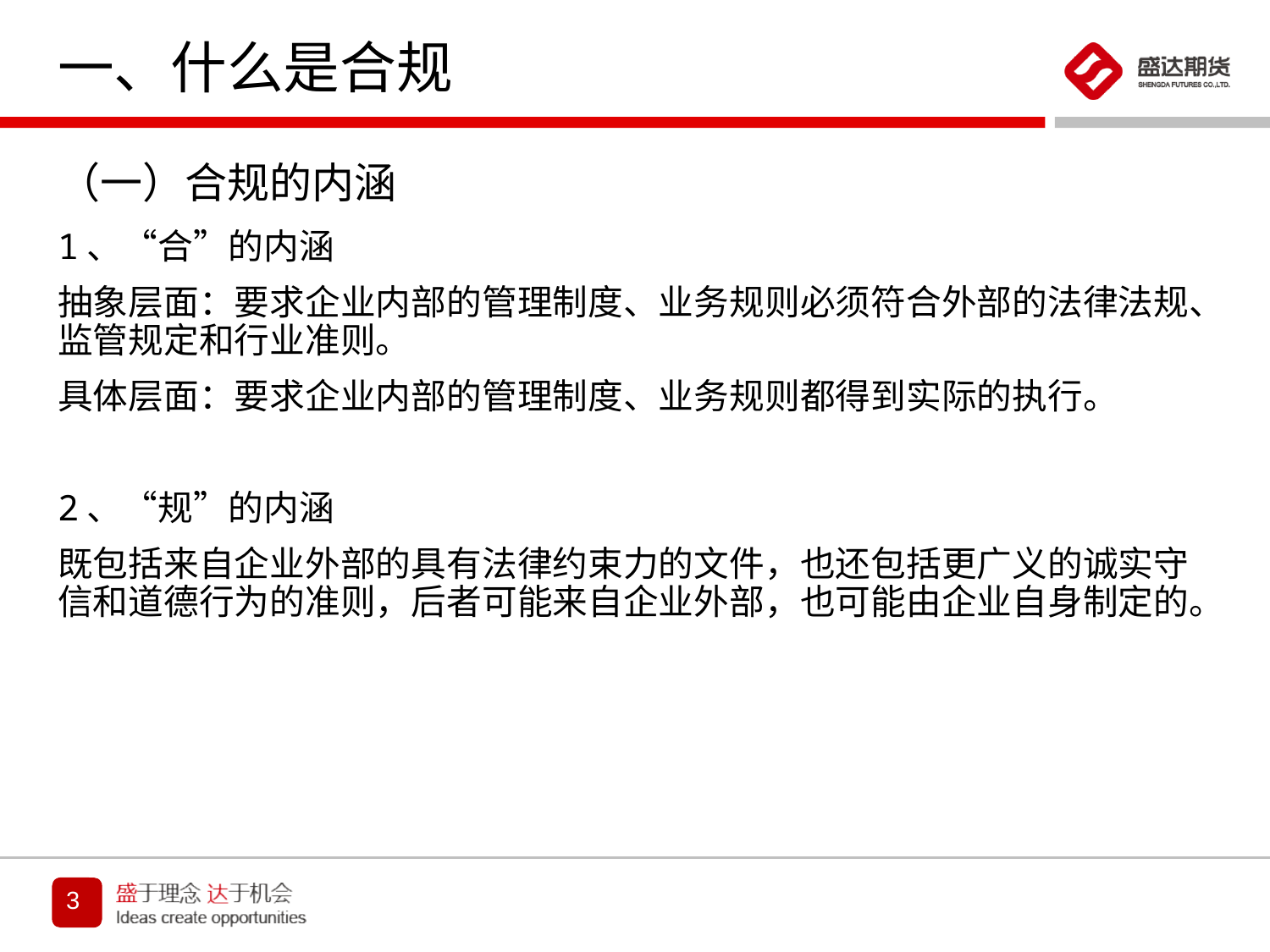

# 一、什么是合规
（一）合规的内涵
1、“合”的内涵
抽象层面：要求企业内部的管理制度、业务规则必须符合外部的法律法规、监管规定和行业准则。
具体层面：要求企业内部的管理制度、业务规则都得到实际的执行。

2、“规”的内涵
既包括来自企业外部的具有法律约束力的文件，也还包括更广义的诚实守信和道德行为的准则，后者可能来自企业外部，也可能由企业自身制定的。